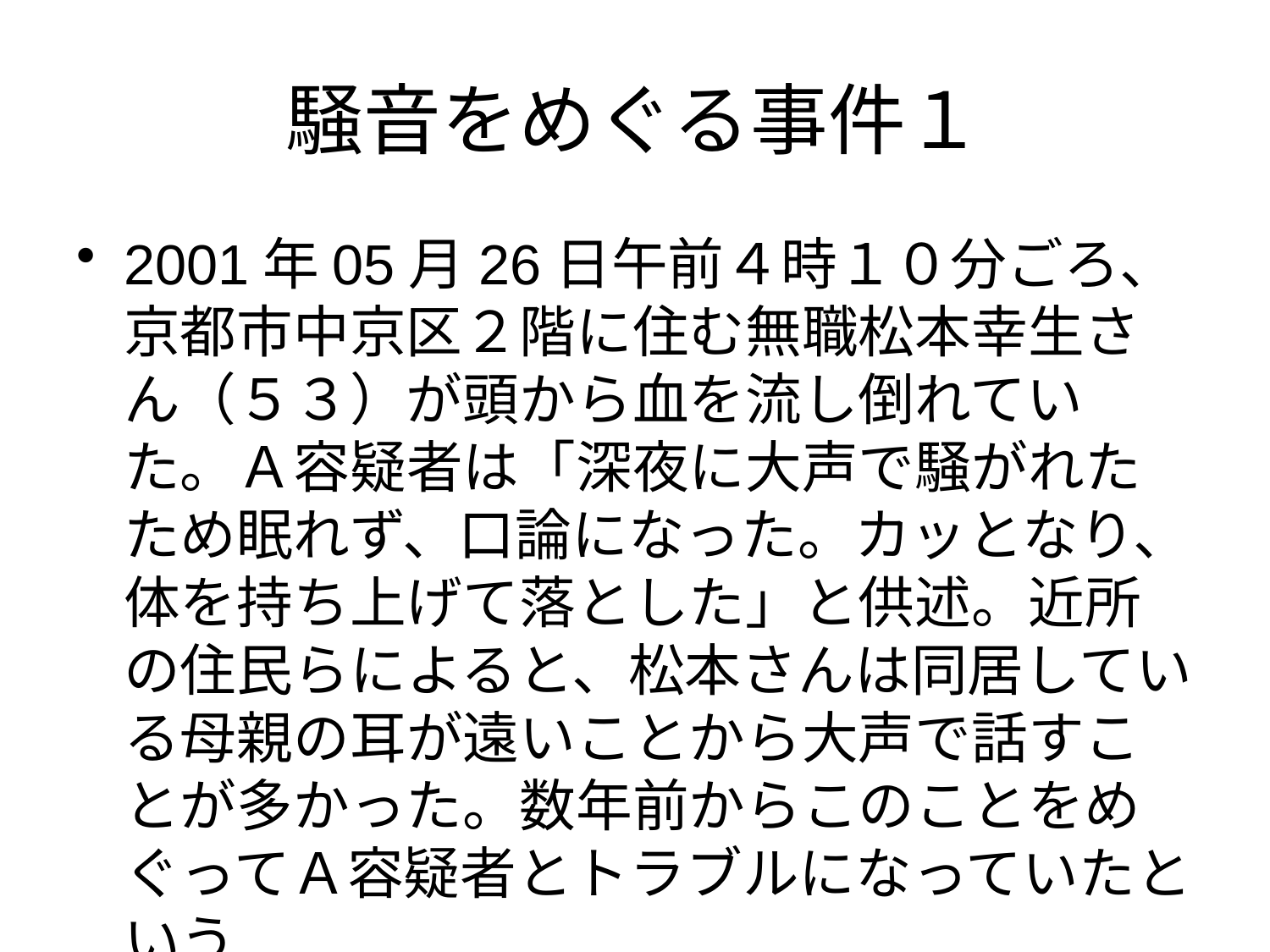

# 騒音をめぐる事件１
2001年05月26日午前４時１０分ごろ、京都市中京区２階に住む無職松本幸生さん（５３）が頭から血を流し倒れていた。Ａ容疑者は「深夜に大声で騒がれたため眠れず、口論になった。カッとなり、体を持ち上げて落とした」と供述。近所の住民らによると、松本さんは同居している母親の耳が遠いことから大声で話すことが多かった。数年前からこのことをめぐってＡ容疑者とトラブルになっていたという